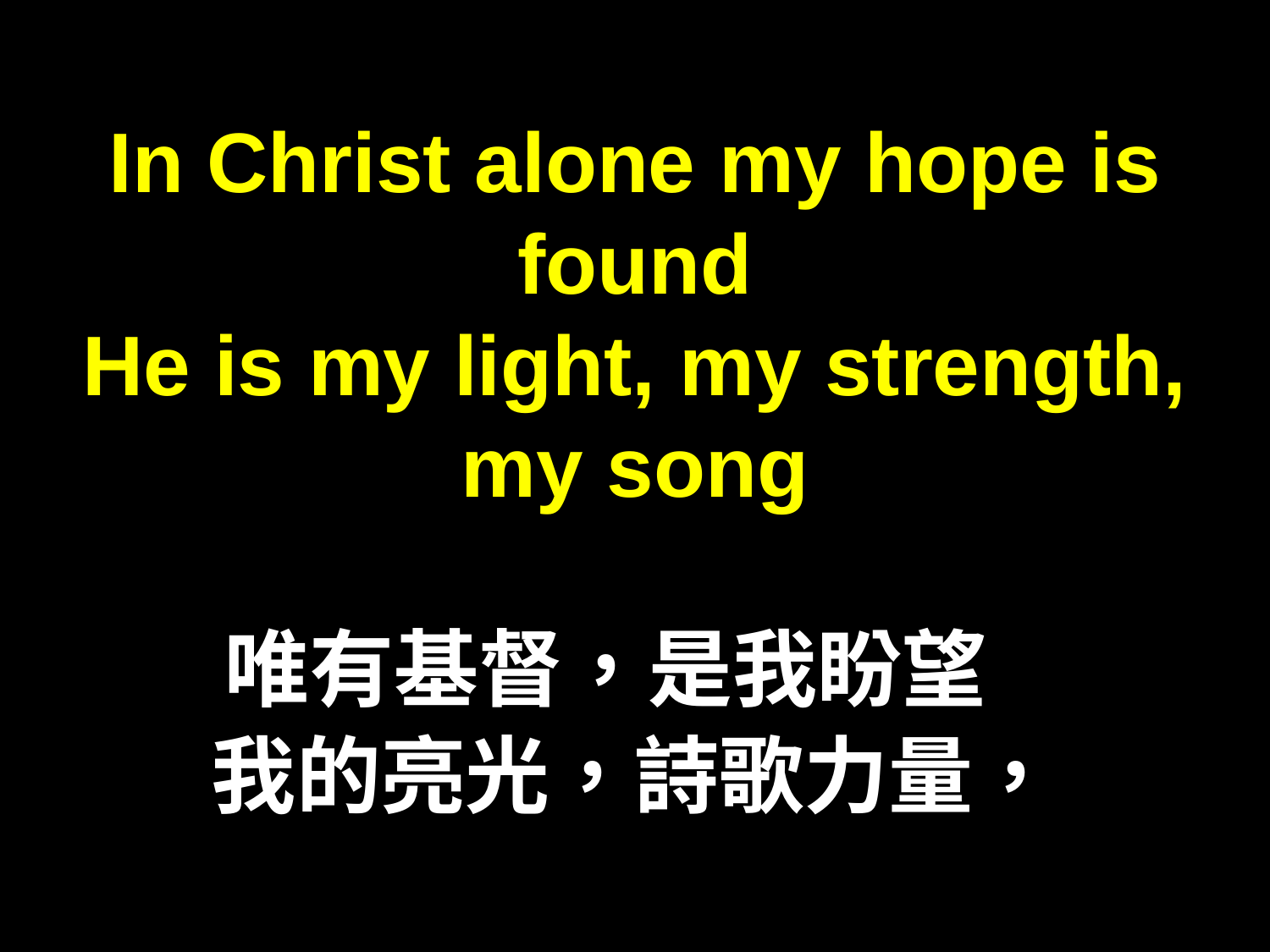

In Christ alone my hope is found
He is my light, my strength, my song

唯有基督，是我盼望
我的亮光，詩歌力量，